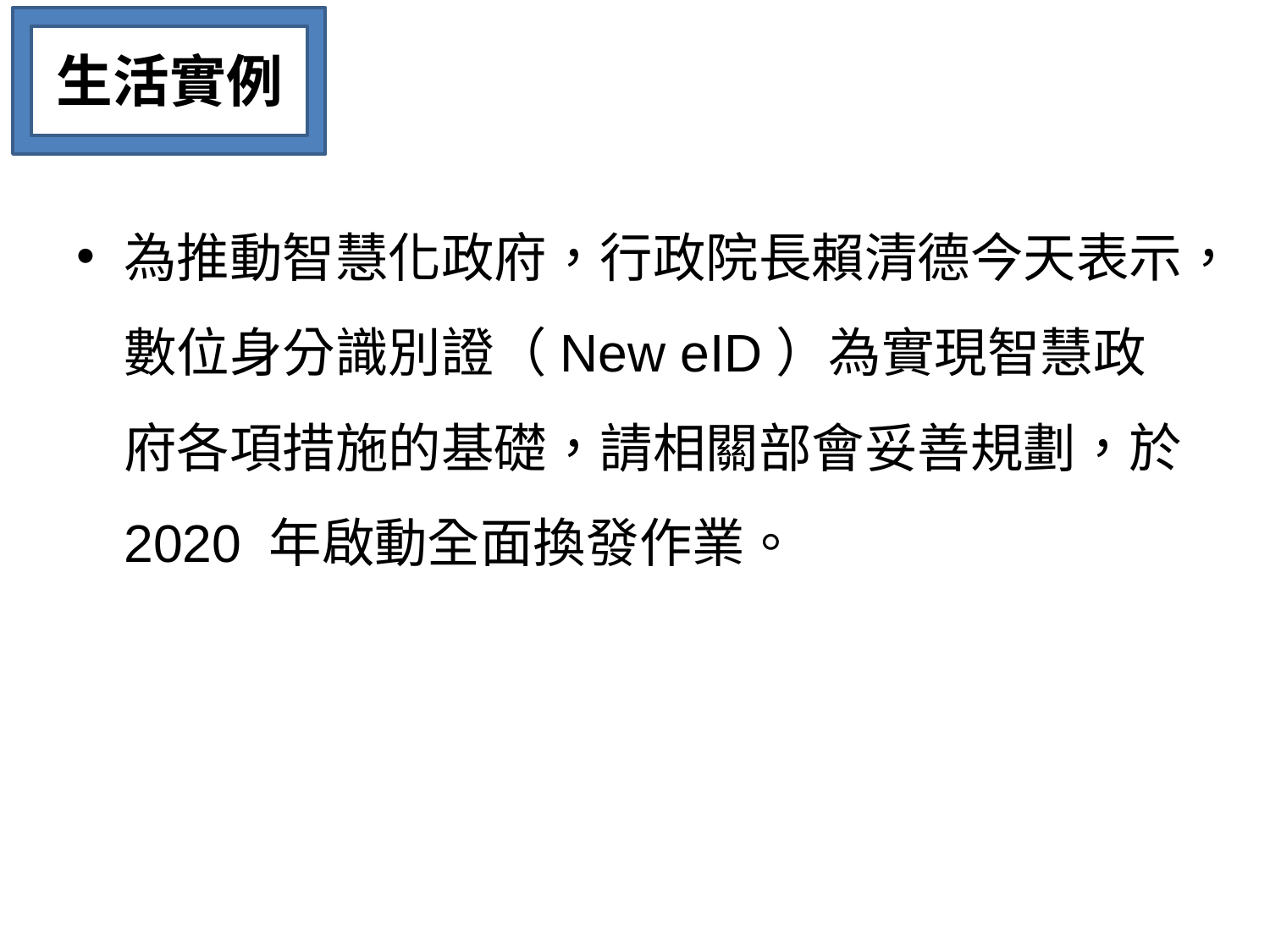

生活實例
為推動智慧化政府，行政院長賴清德今天表示，數位身分識別證（New eID）為實現智慧政府各項措施的基礎，請相關部會妥善規劃，於 2020 年啟動全面換發作業。